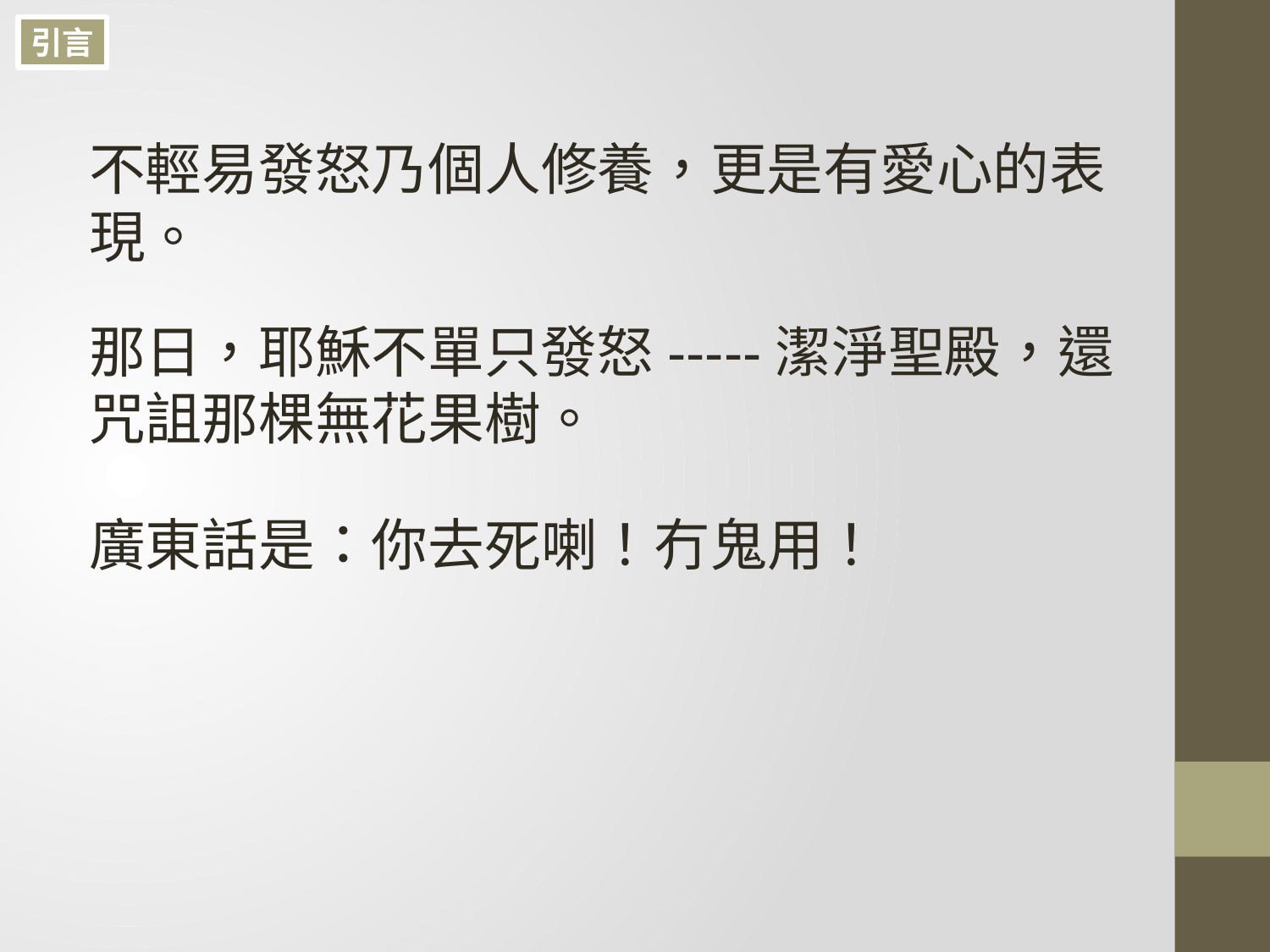

引言
不輕易發怒乃個人修養，更是有愛心的表現。
那日，耶穌不單只發怒-----潔淨聖殿，還咒詛那棵無花果樹。
廣東話是：你去死喇！冇鬼用！